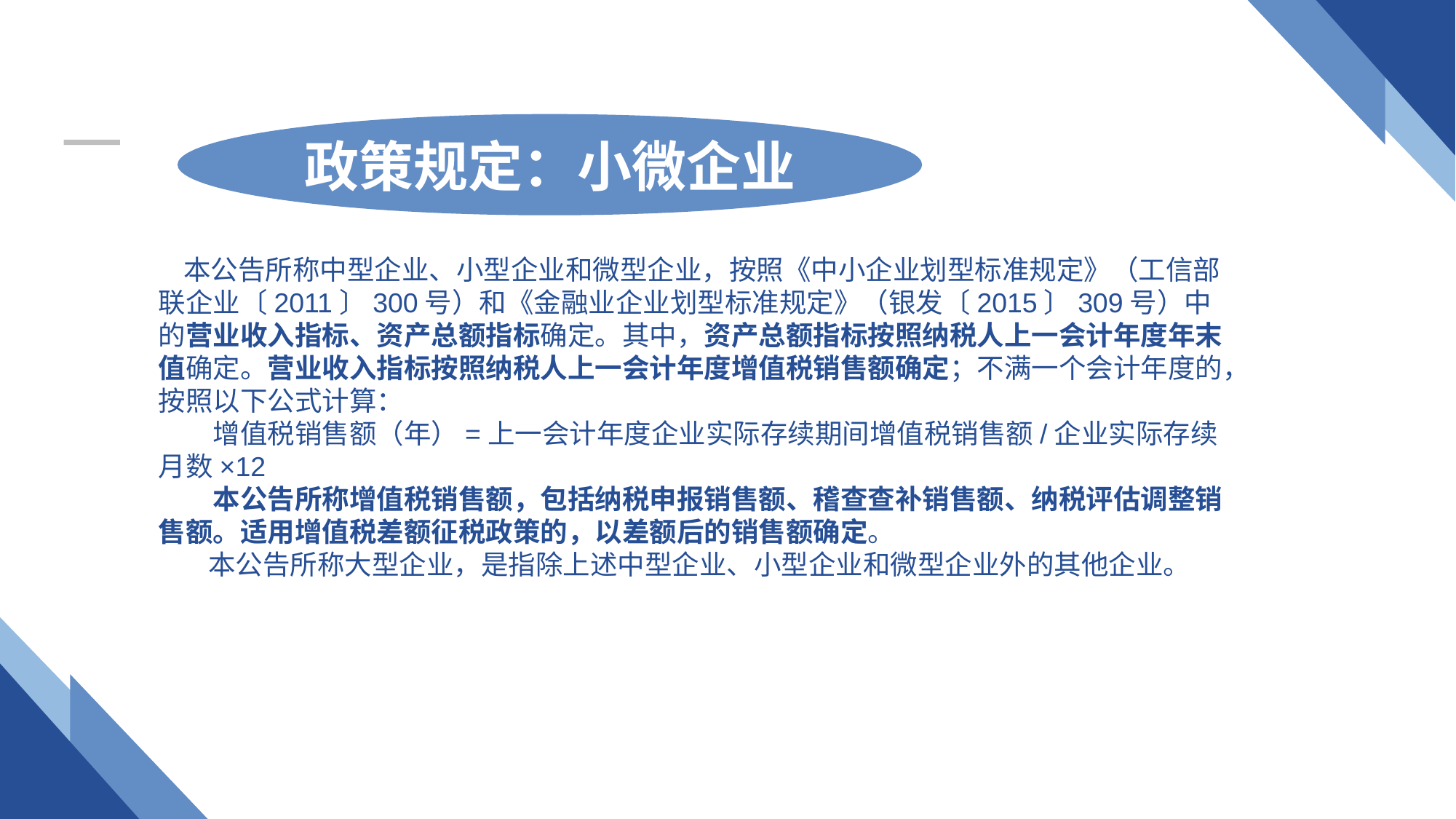

政策规定：小微企业

   本公告所称中型企业、小型企业和微型企业，按照《中小企业划型标准规定》（工信部联企业〔2011〕300号）和《金融业企业划型标准规定》（银发〔2015〕309号）中的营业收入指标、资产总额指标确定。其中，资产总额指标按照纳税人上一会计年度年末值确定。营业收入指标按照纳税人上一会计年度增值税销售额确定；不满一个会计年度的，按照以下公式计算：
　　增值税销售额（年）=上一会计年度企业实际存续期间增值税销售额/企业实际存续月数×12
　　本公告所称增值税销售额，包括纳税申报销售额、稽查查补销售额、纳税评估调整销售额。适用增值税差额征税政策的，以差额后的销售额确定。
       本公告所称大型企业，是指除上述中型企业、小型企业和微型企业外的其他企业。